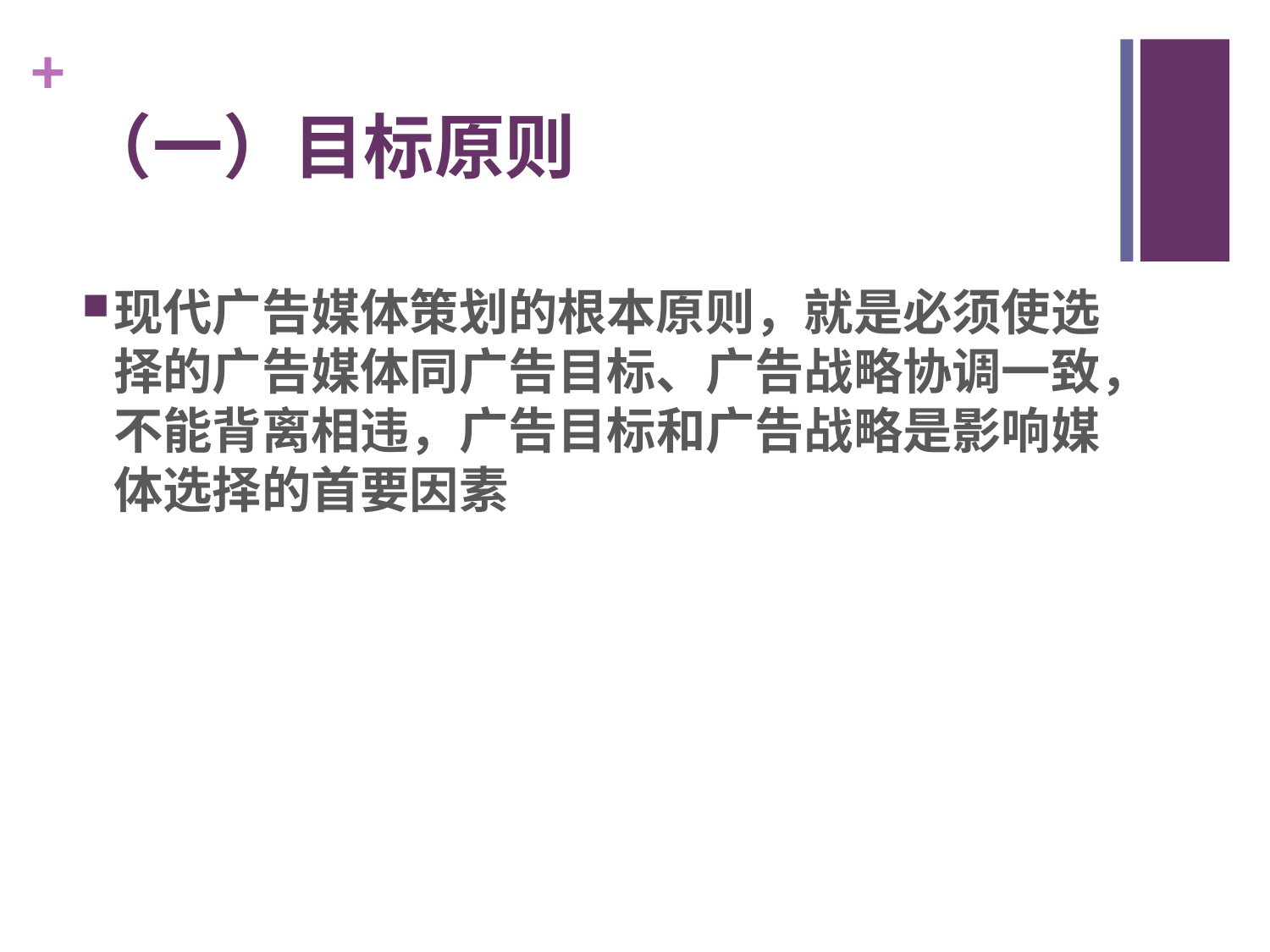

# （一）目标原则
现代广告媒体策划的根本原则，就是必须使选择的广告媒体同广告目标、广告战略协调一致，不能背离相违，广告目标和广告战略是影响媒体选择的首要因素